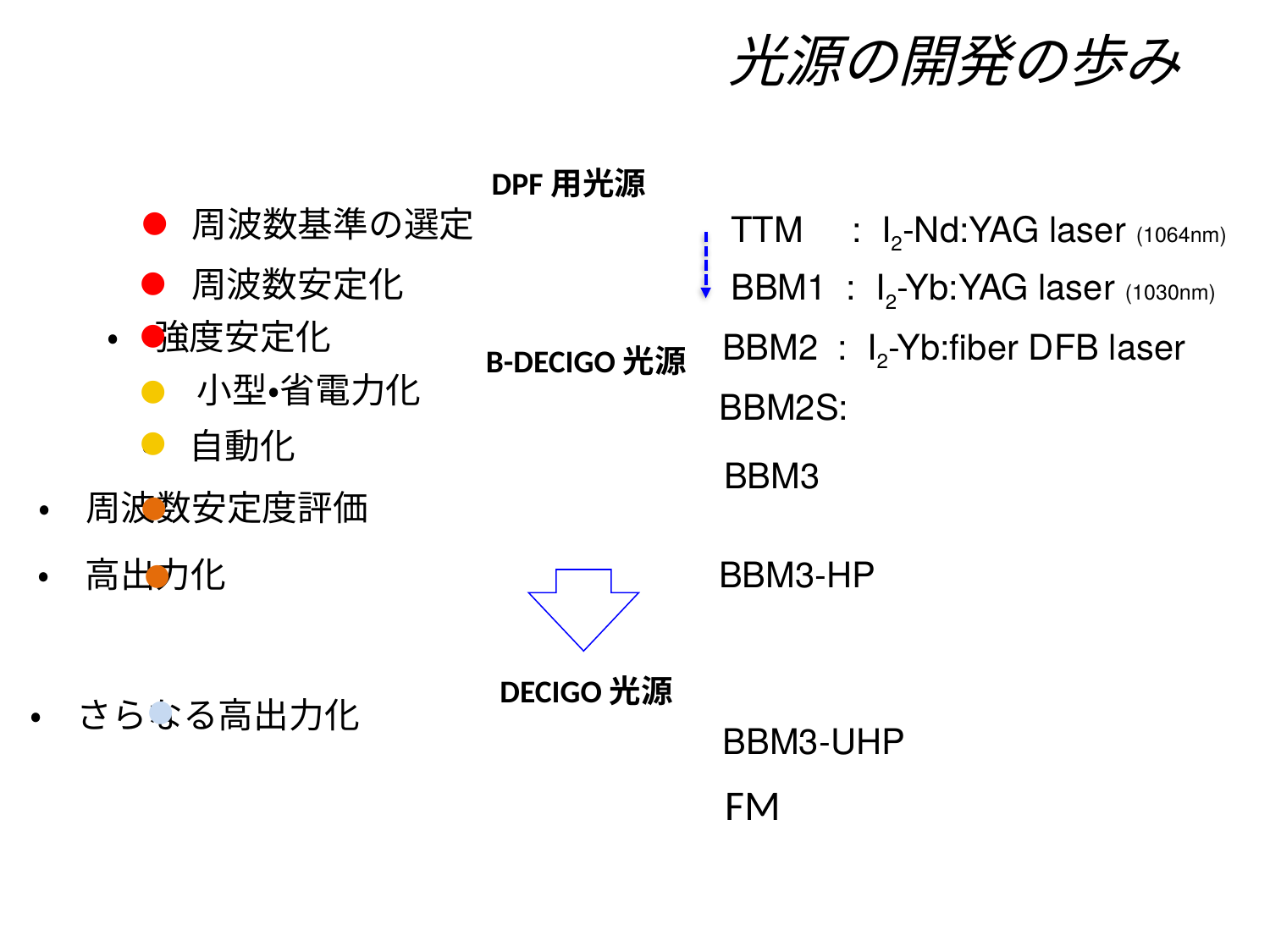

# 光源の開発の歩み
DPF用光源
●
●
●
●
●
●
・　周波数基準の選定
　TTM     :  I2-Nd:YAG laser (1064nm)
・　周波数安定化
BBM1  :  I2-Yb:YAG laser (1030nm)

・　強度安定化
BBM2  :  I2-Yb:fiber DFB laser
B-DECIGO光源
・　小型・省電力化
BBM2S:
・　自動化
BBM3
・　周波数安定度評価
●
・　高出力化
BBM3-HP

DECIGO光源
●
・　さらなる高出力化
BBM3-UHP
FM